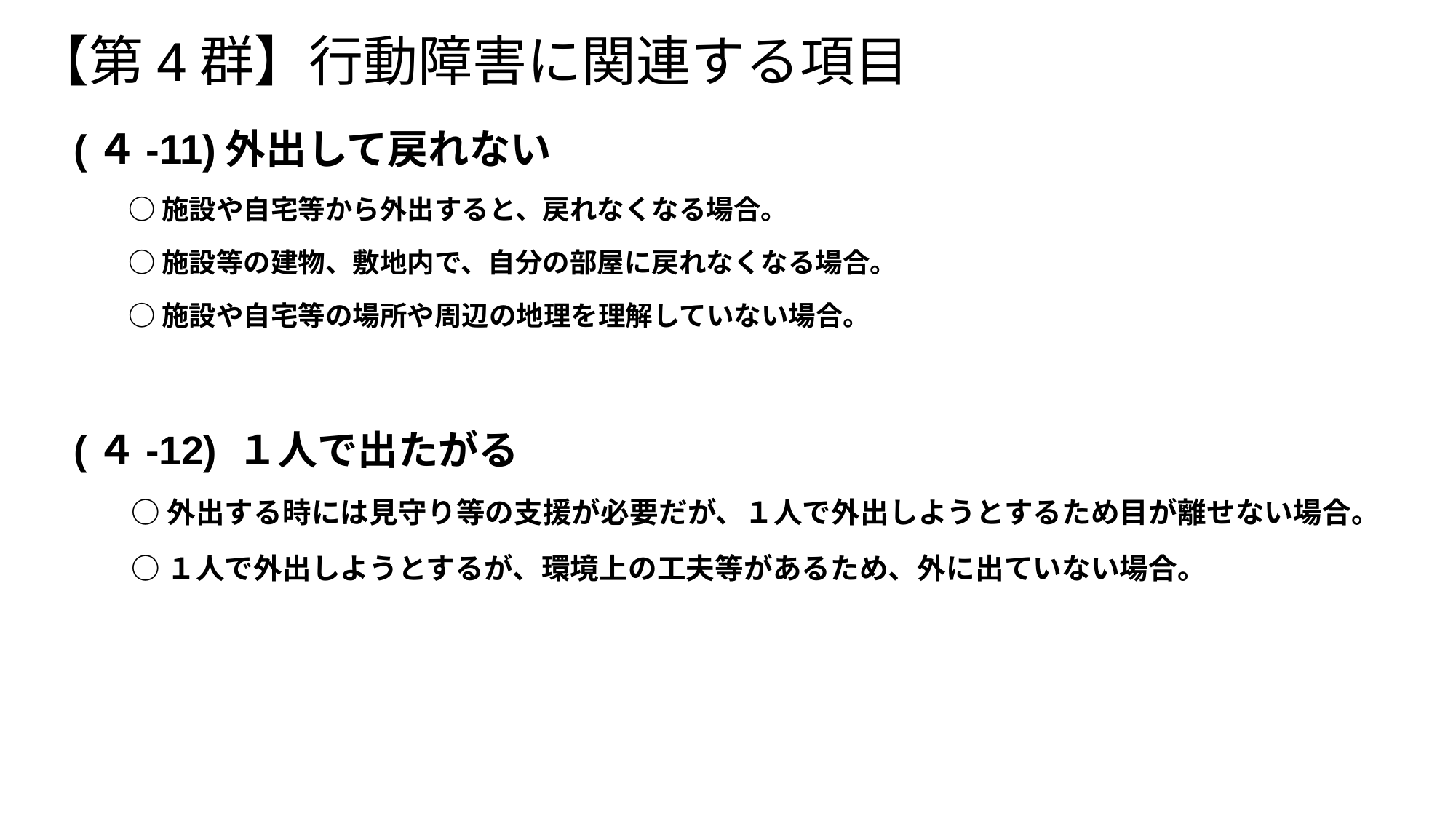

# 【第4群】行動障害に関連する項目
(４-11)外出して戻れない
　　○ 施設や自宅等から外出すると、戻れなくなる場合。
　　○ 施設等の建物、敷地内で、自分の部屋に戻れなくなる場合。
　　○ 施設や自宅等の場所や周辺の地理を理解していない場合。
(４-12) １人で出たがる
　　○ 外出する時には見守り等の支援が必要だが、１人で外出しようとするため目が離せない場合。
　　○ １人で外出しようとするが、環境上の工夫等があるため、外に出ていない場合。